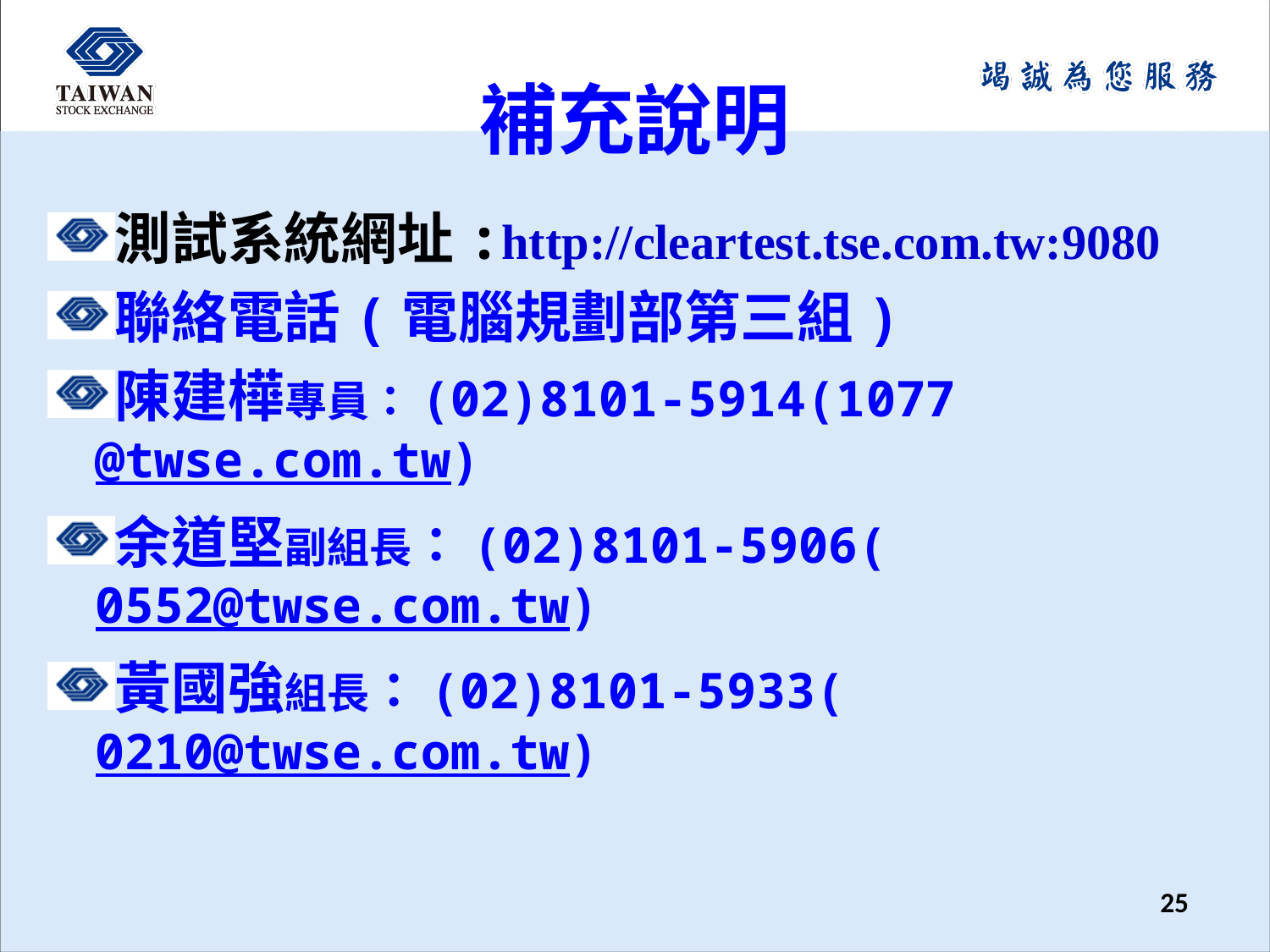

# 補充說明
測試系統網址:http://cleartest.tse.com.tw:9080
聯絡電話(電腦規劃部第三組)
陳建樺專員：(02)8101-5914(1077@twse.com.tw)
余道堅副組長：(02)8101-5906(0552@twse.com.tw)
黃國強組長：(02)8101-5933(0210@twse.com.tw)

25